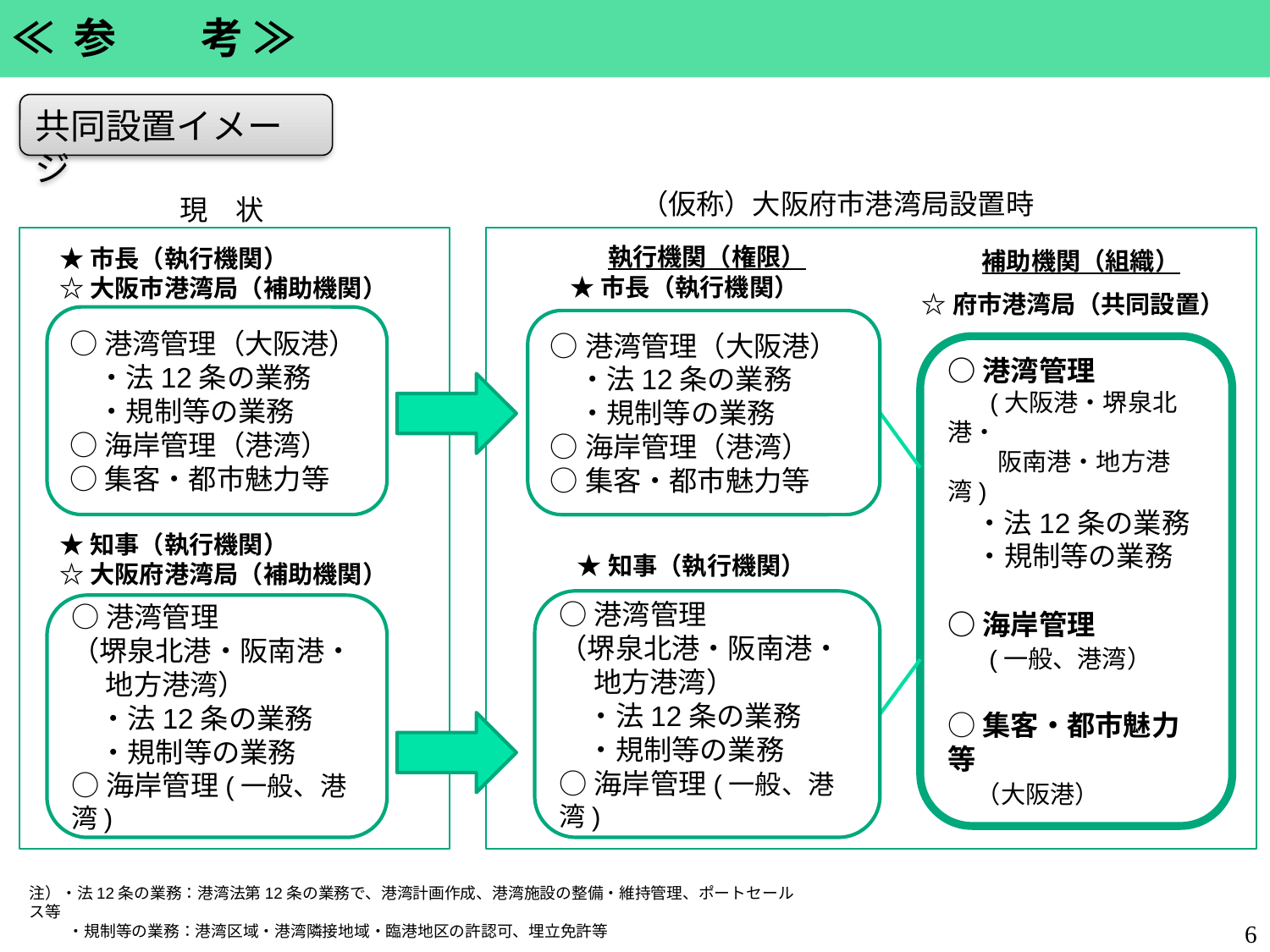

≪ 参　　考 ≫
共同設置イメージ
（仮称）大阪府市港湾局設置時
現　状

執行機関（権限）
★市長（執行機関）
☆大阪市港湾局（補助機関）
補助機関（組織）
★市長（執行機関）
☆府市港湾局（共同設置）
○港湾管理（大阪港）
　・法12条の業務
　・規制等の業務
○海岸管理（港湾）
○集客・都市魅力等
○港湾管理（大阪港）
　・法12条の業務
　・規制等の業務
○海岸管理（港湾）
○集客・都市魅力等
○港湾管理
 　(大阪港・堺泉北港・
　　阪南港・地方港湾)
　・法12条の業務
　・規制等の業務

○海岸管理
　 (一般、港湾）

○集客・都市魅力等
　（大阪港）

★知事（執行機関）
☆大阪府港湾局（補助機関）
★知事（執行機関）
○港湾管理
（堺泉北港・阪南港・
　 地方港湾）
　・法12条の業務
　・規制等の業務
○海岸管理(一般、港湾)
○港湾管理
（堺泉北港・阪南港・
　 地方港湾）
　・法12条の業務
　・規制等の業務
○海岸管理(一般、港湾)

注）・法12条の業務：港湾法第12条の業務で、港湾計画作成、港湾施設の整備・維持管理、ポートセールス等
　　  ・規制等の業務：港湾区域・港湾隣接地域・臨港地区の許認可、埋立免許等
6